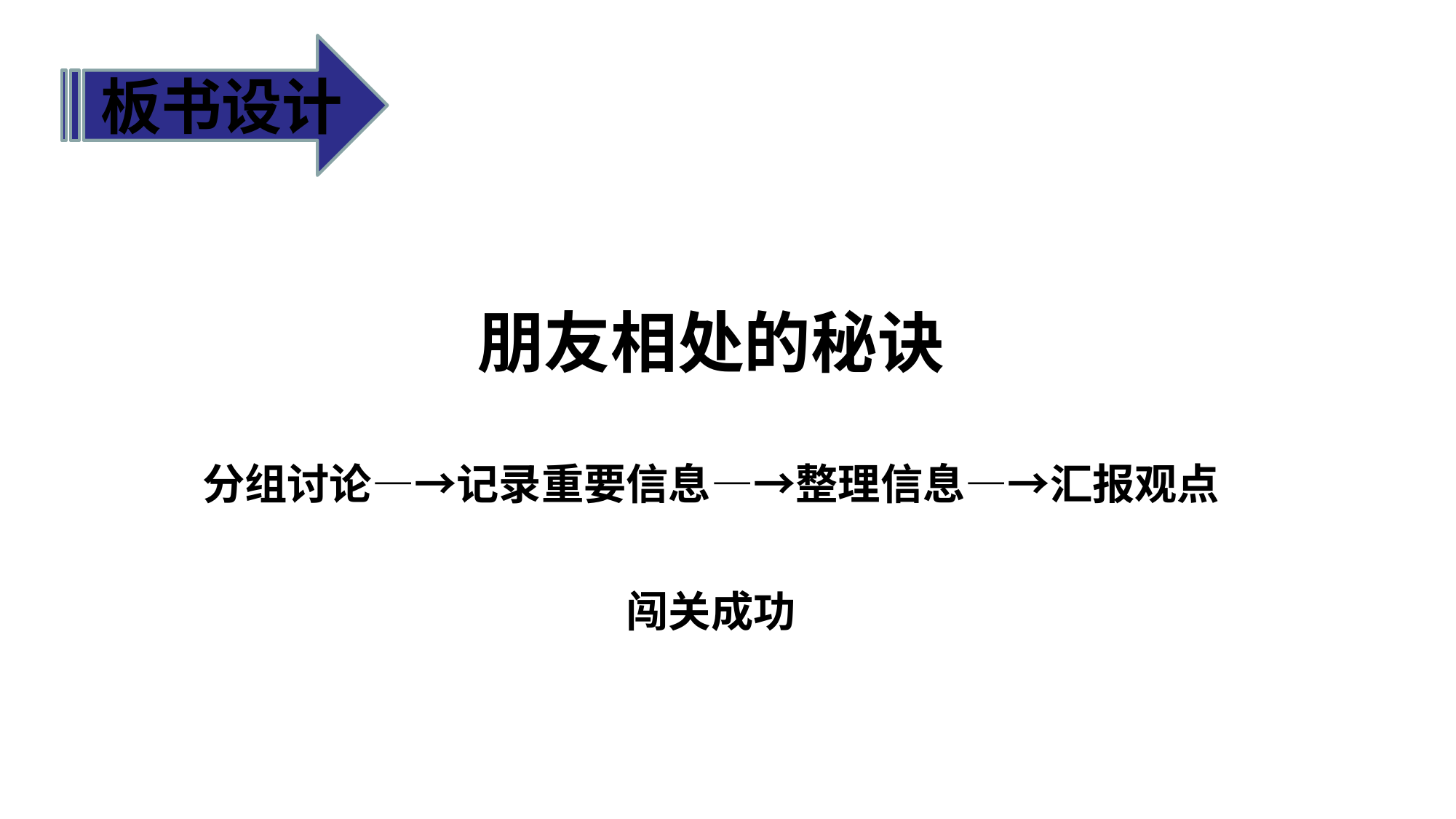

板书设计
朋友相处的秘诀
分组讨论—→记录重要信息—→整理信息—→汇报观点
闯关成功